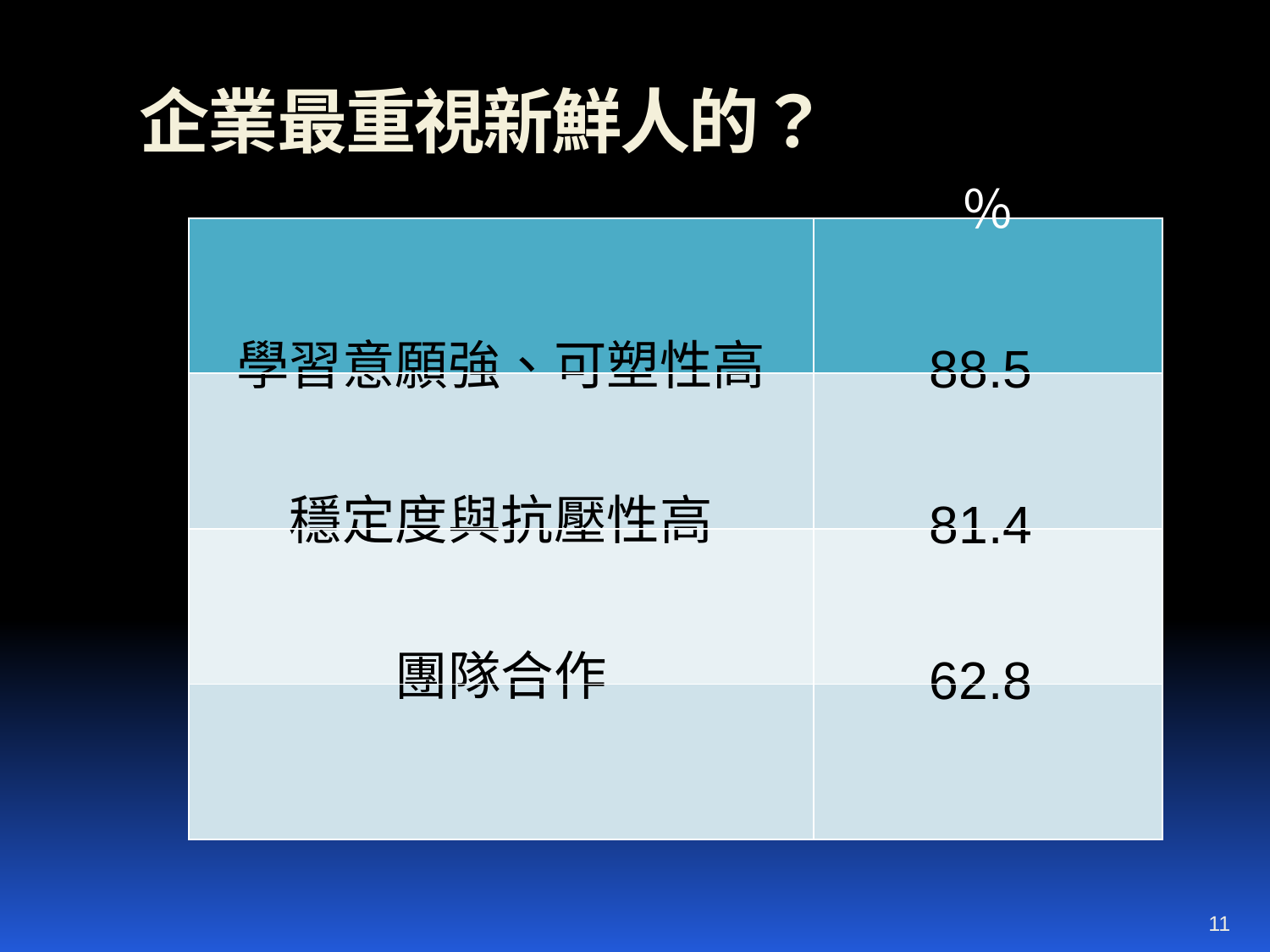

# 企業最重視新鮮人的？
|  | ％ |
| --- | --- |
| 學習意願強、可塑性高 | 88.5 |
| 穩定度與抗壓性高 | 81.4 |
| 團隊合作 | 62.8 |
11